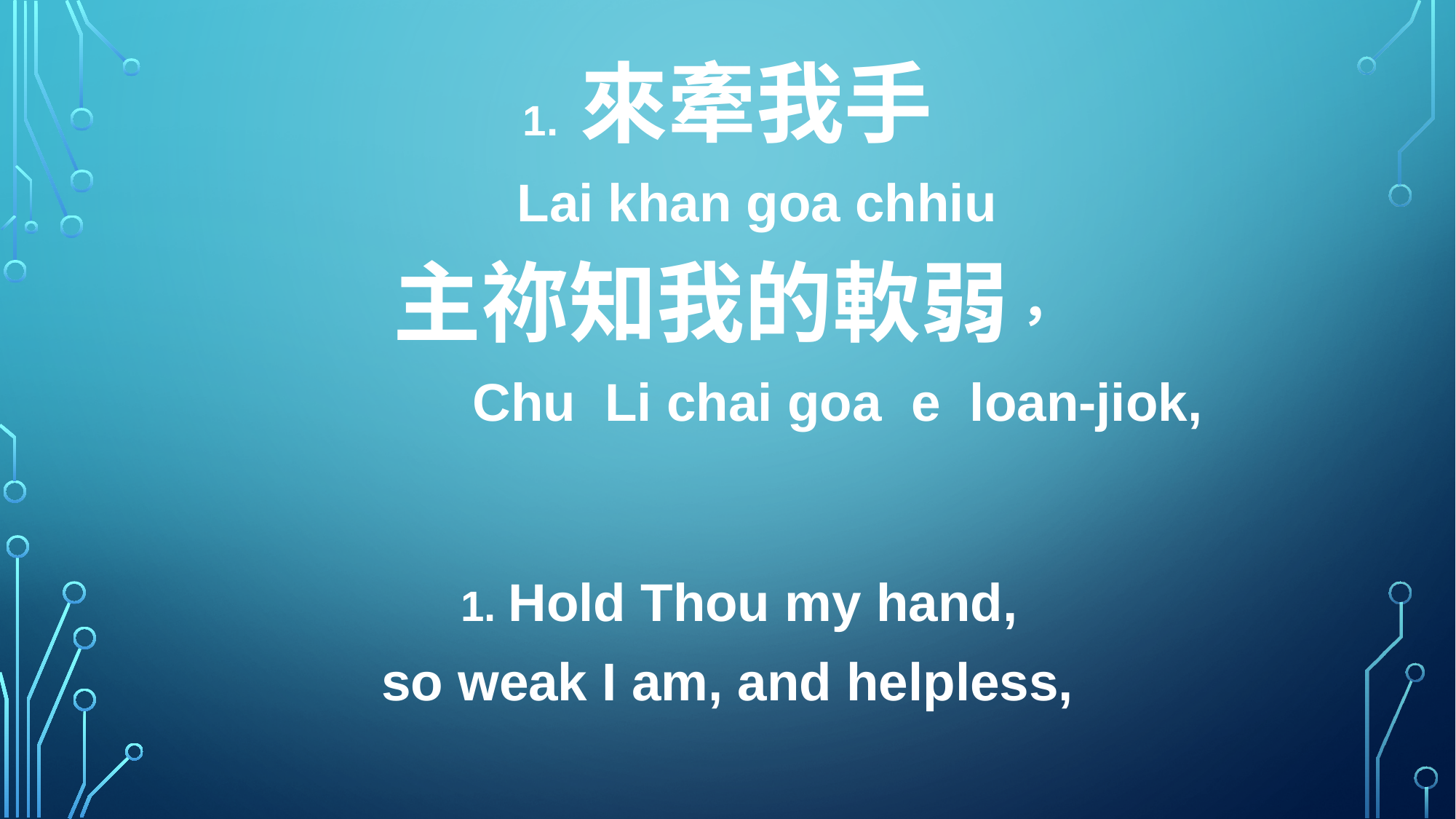

1. 來牽我手
    Lai khan goa chhiu
主祢知我的軟弱，
                      Chu  Li chai goa  e  loan-jiok,

  1. Hold Thou my hand,
so weak I am, and helpless,